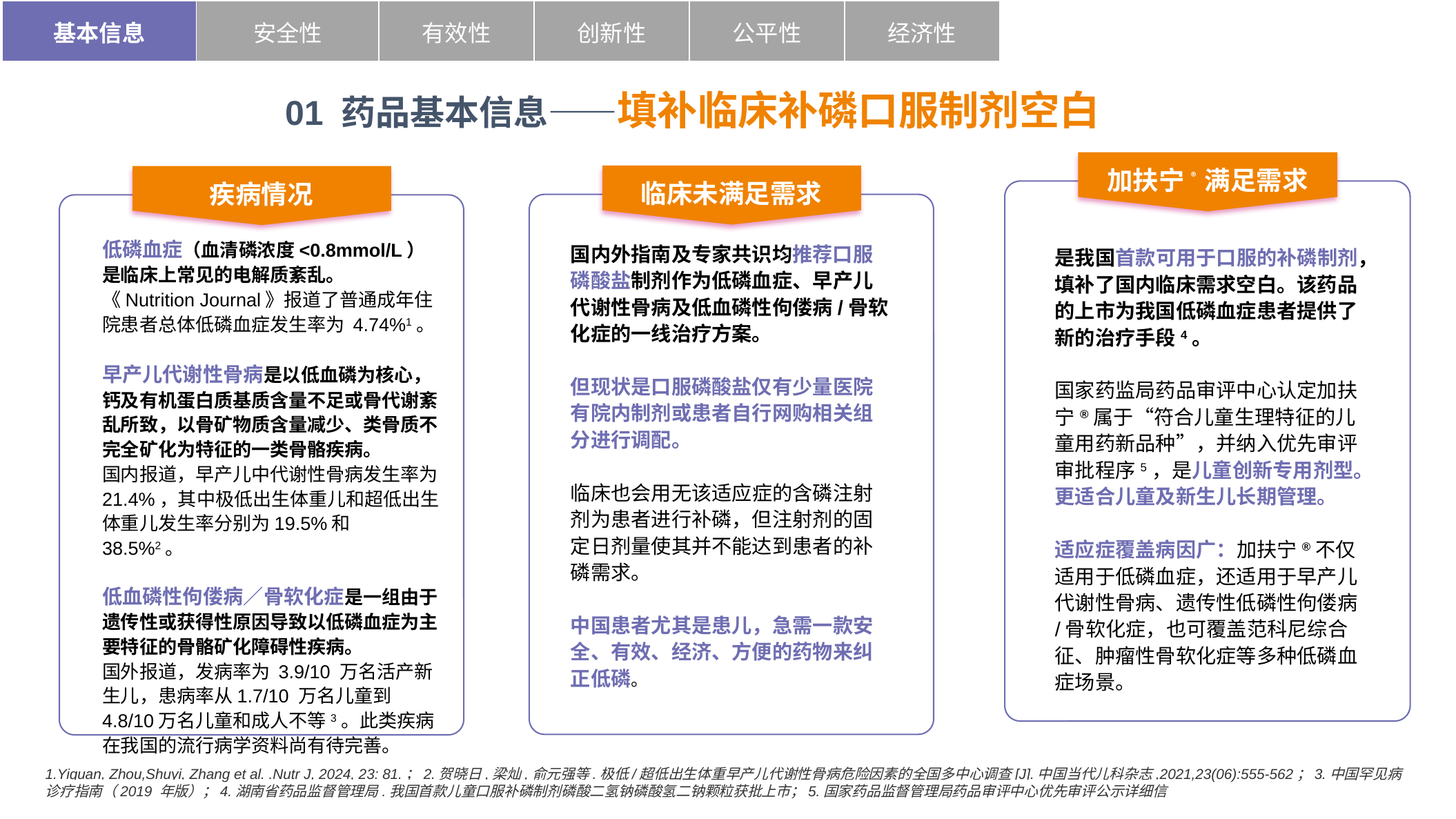

| 基本信息 | 安全性 | 有效性 | 创新性 | 公平性 | 经济性 |
| --- | --- | --- | --- | --- | --- |
01 药品基本信息——填补临床补磷口服制剂空白

加扶宁®满足需求

临床未满足需求

疾病情况

低磷血症（血清磷浓度<0.8mmol/L）是临床上常见的电解质紊乱。
《Nutrition Journal》报道了普通成年住院患者总体低磷血症发生率为 4.74%1。

早产儿代谢性骨病是以低血磷为核心，钙及有机蛋白质基质含量不足或骨代谢紊乱所致，以骨矿物质含量减少、类骨质不完全矿化为特征的一类骨骼疾病。
国内报道，早产儿中代谢性骨病发生率为 21.4%，其中极低出生体重儿和超低出生体重儿发生率分别为19.5%和 38.5%2。

低血磷性佝偻病／骨软化症是一组由于遗传性或获得性原因导致以低磷血症为主要特征的骨骼矿化障碍性疾病。
国外报道，发病率为 3.9/10 万名活产新生儿，患病率从1.7/10 万名儿童到4.8/10万名儿童和成人不等3。此类疾病在我国的流行病学资料尚有待完善。
国内外指南及专家共识均推荐口服磷酸盐制剂作为低磷血症、早产儿代谢性骨病及低血磷性佝偻病/骨软化症的一线治疗方案。

但现状是口服磷酸盐仅有少量医院有院内制剂或患者自行网购相关组分进行调配。

临床也会用无该适应症的含磷注射剂为患者进行补磷，但注射剂的固定日剂量使其并不能达到患者的补磷需求。

中国患者尤其是患儿，急需一款安全、有效、经济、方便的药物来纠正低磷。
是我国首款可用于口服的补磷制剂，填补了国内临床需求空白。该药品的上市为我国低磷血症患者提供了新的治疗手段4。

国家药监局药品审评中心认定加扶宁®属于“符合儿童生理特征的儿童用药新品种”，并纳入优先审评审批程序5，是儿童创新专用剂型。更适合儿童及新生儿长期管理。
适应症覆盖病因广：加扶宁®不仅适用于低磷血症，还适用于早产儿代谢性骨病、遗传性低磷性佝偻病/骨软化症，也可覆盖范科尼综合征、肿瘤性骨软化症等多种低磷血症场景。
1.Yiquan, Zhou,Shuyi, Zhang et al. .Nutr J, 2024, 23: 81.；2.贺晓日,梁灿,俞元强等.极低/超低出生体重早产儿代谢性骨病危险因素的全国多中心调查[J].中国当代儿科杂志,2021,23(06):555-562；3.中国罕见病诊疗指南（2019 年版）；4.湖南省药品监督管理局.我国首款儿童口服补磷制剂磷酸二氢钠磷酸氢二钠颗粒获批上市；5.国家药品监督管理局药品审评中心优先审评公示详细信